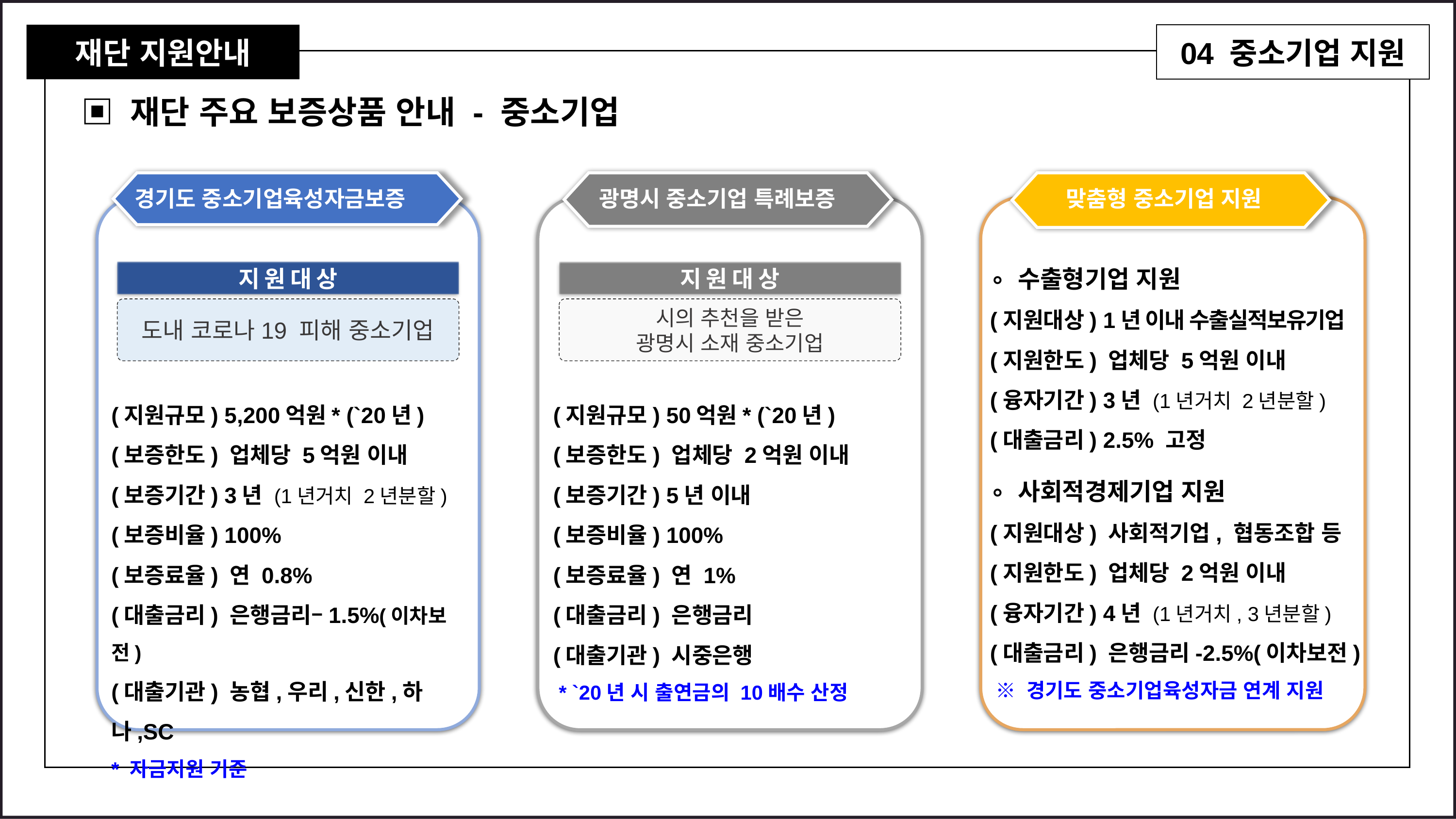

재단 지원안내
04 중소기업 지원

▣ 재단 주요 보증상품 안내 - 중소기업

경기도 중소기업육성자금보증
광명시 중소기업 특례보증
맞춤형 중소기업 지원

∘ 수출형기업 지원
(지원대상) 1년 이내 수출실적보유기업
(지원한도) 업체당 5억원 이내
(융자기간) 3년 (1년거치 2년분할)
(대출금리) 2.5% 고정

∘ 사회적경제기업 지원
(지원대상) 사회적기업, 협동조합 등
(지원한도) 업체당 2억원 이내
(융자기간) 4년 (1년거치, 3년분할)
(대출금리) 은행금리-2.5%(이차보전)
 ※ 경기도 중소기업육성자금 연계 지원
지원대상
지원대상
도내 코로나19 피해 중소기업
시의 추천을 받은
광명시 소재 중소기업
(지원규모) 5,200억원* (`20년)
(보증한도) 업체당 5억원 이내
(보증기간) 3년 (1년거치 2년분할)
(보증비율) 100%
(보증료율) 연 0.8%
(대출금리) 은행금리–1.5%(이차보전)
(대출기관) 농협,우리,신한,하나,SC
* 자금지원 기준

(지원규모) 50억원* (`20년)
(보증한도) 업체당 2억원 이내
(보증기간) 5년 이내
(보증비율) 100%
(보증료율) 연 1%
(대출금리) 은행금리
(대출기관) 시중은행
 * `20년 시 출연금의 10배수 산정